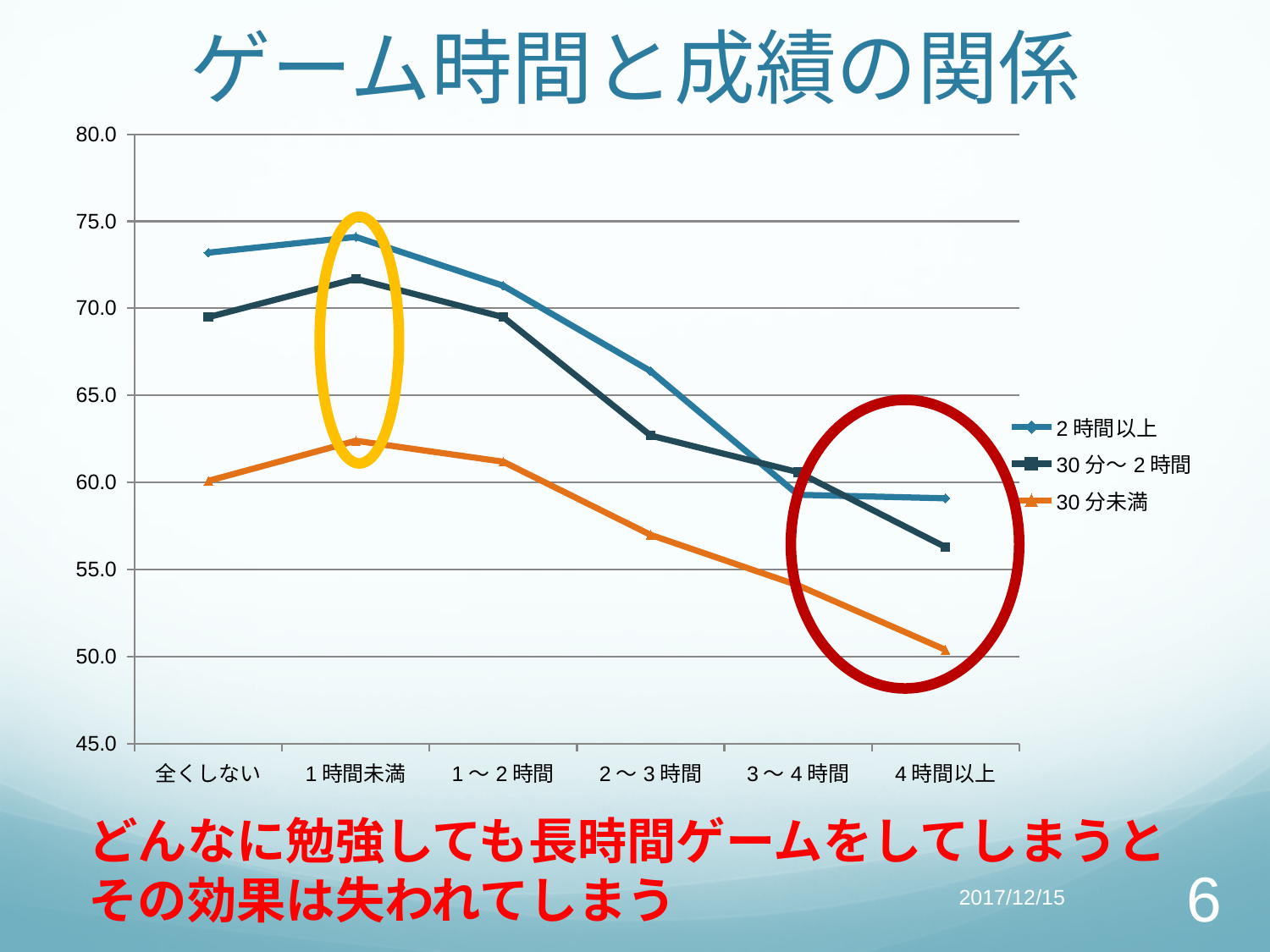

# ゲーム時間と成績の関係

### Chart

| Category | 2時間以上 | 30分～2時間 | 30分未満 |
|---|---|---|---|
| 全くしない | 73.2 | 69.5 | 60.1 |
| 1時間未満 | 74.1 | 71.7 | 62.4 |
| 1～2時間 | 71.3 | 69.5 | 61.2 |
| 2～3時間 | 66.4 | 62.7 | 57.0 |
| 3～4時間 | 59.3 | 60.6 | 54.1 |
| 4時間以上 | 59.1 | 56.3 | 50.4 |

どんなに勉強しても長時間ゲームをしてしまうとその効果は失われてしまう
2017/12/15
6